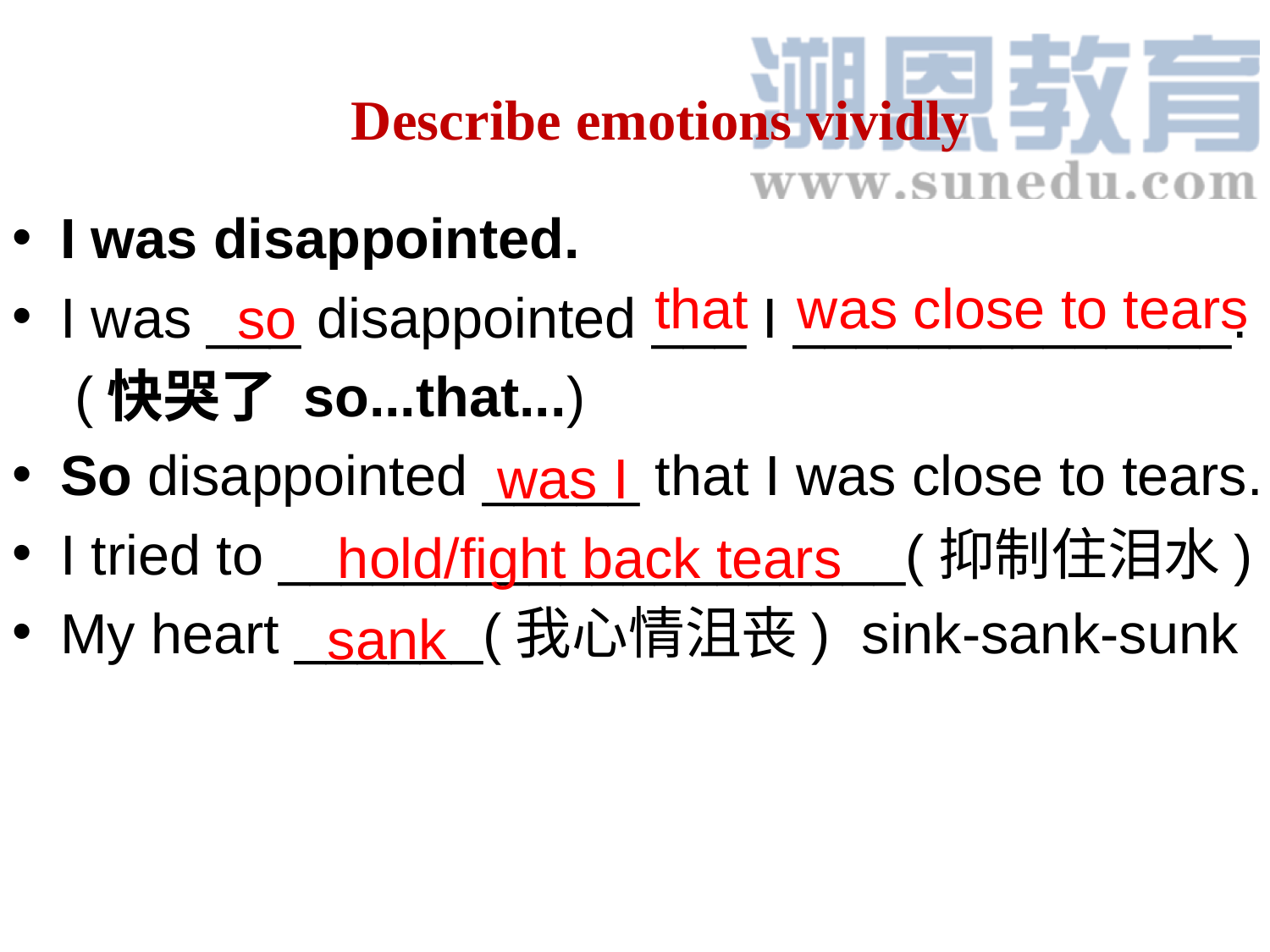

# Describe emotions vividly
I was disappointed.
I was ___ disappointed ___ I ______________.
    (快哭了 so...that...)
So disappointed _____ that I was close to tears.
I tried to ____________________(抑制住泪水)
My heart ______(我心情沮丧)  sink-sank-sunk

that
was close to tears
so
was I
hold/fight back tears
sank